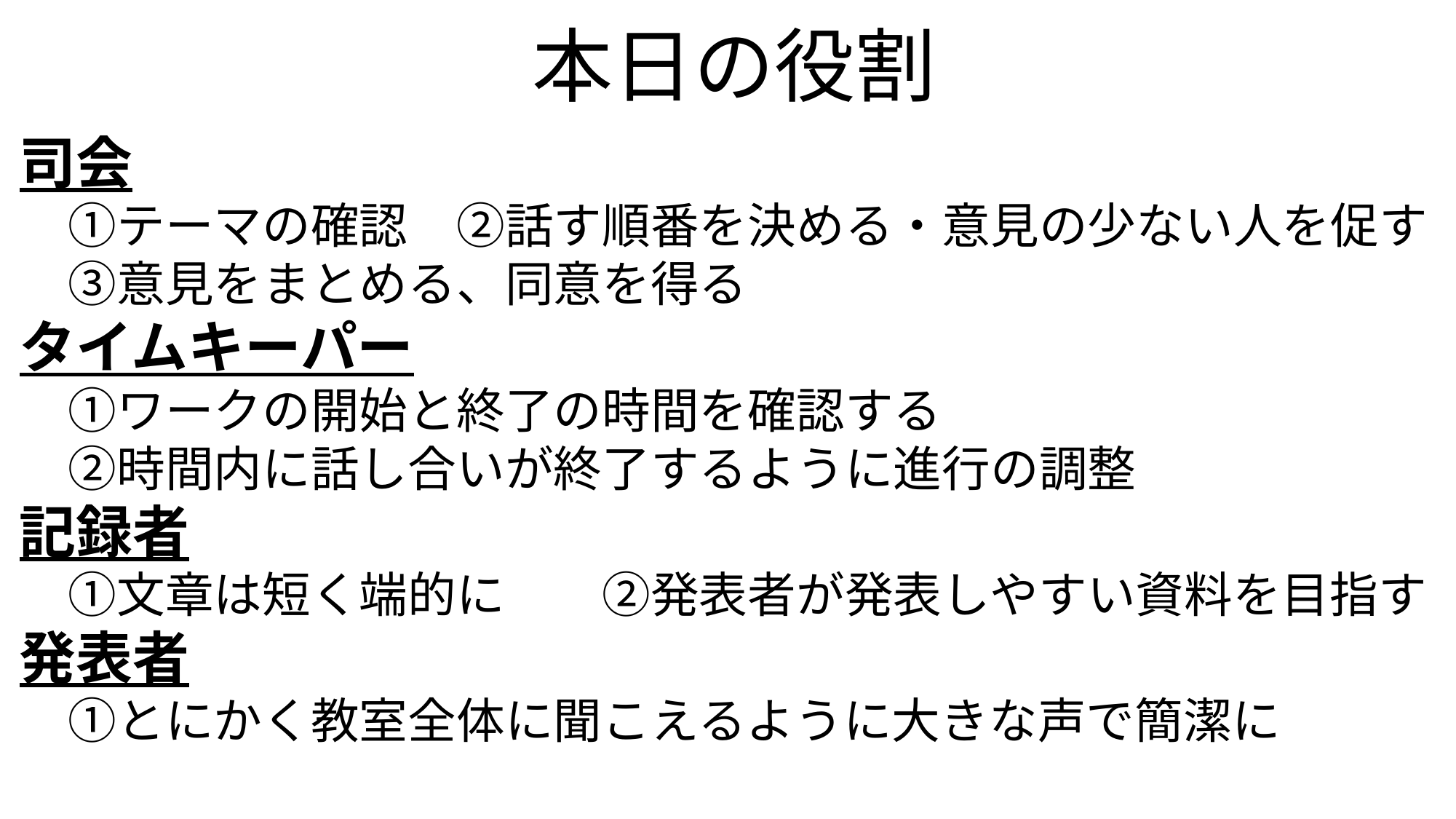

本日の役割
司会
　①テーマの確認　②話す順番を決める・意見の少ない人を促す
　③意見をまとめる、同意を得る
タイムキーパー
　①ワークの開始と終了の時間を確認する
　②時間内に話し合いが終了するように進行の調整
記録者
　①文章は短く端的に　　②発表者が発表しやすい資料を目指す
発表者
　①とにかく教室全体に聞こえるように大きな声で簡潔に